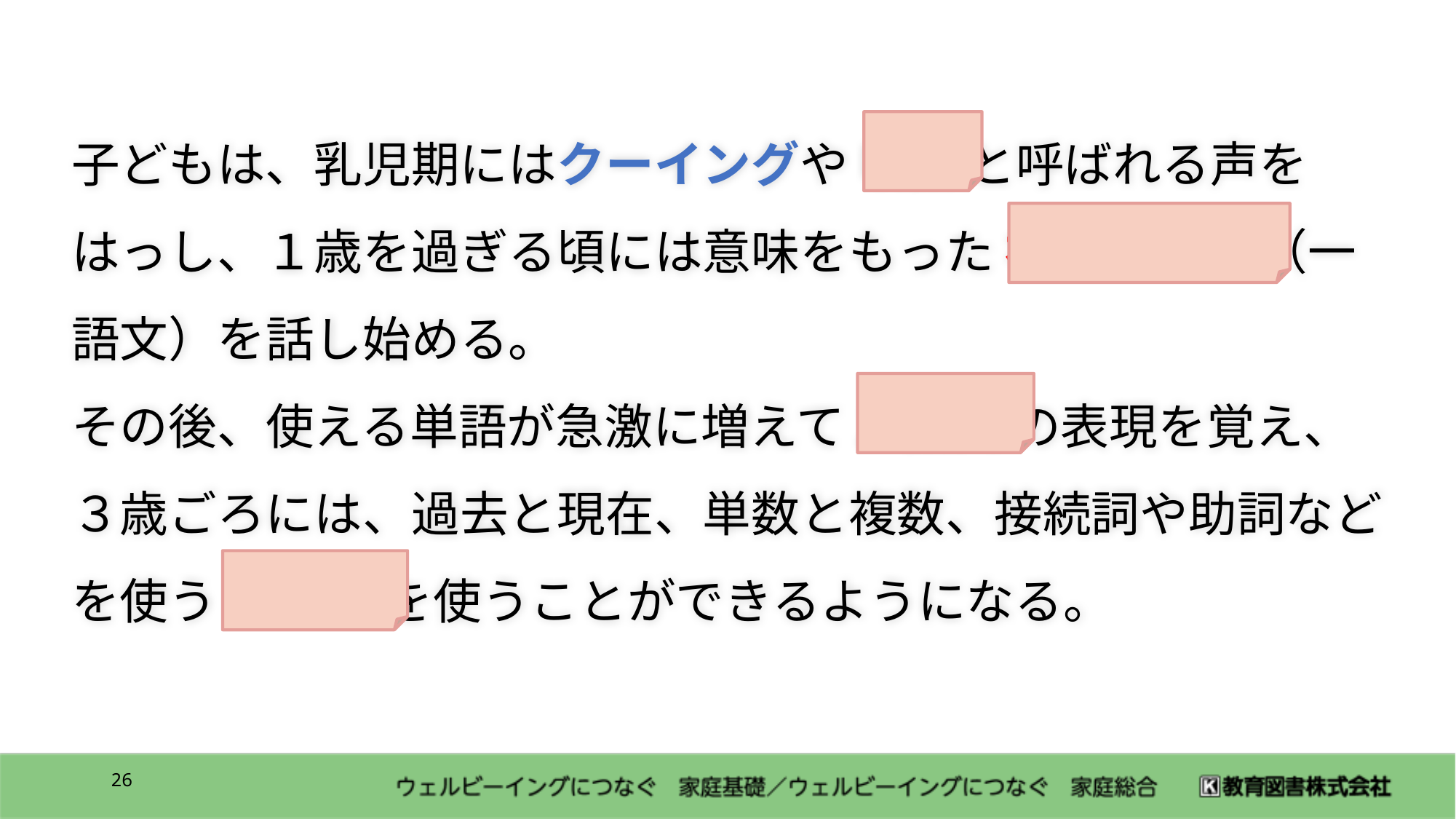

子どもは、乳児期にはクーイングや 喃語 と呼ばれる声をはっし、１歳を過ぎる頃には意味をもった 初語・始語 （一語文）を話し始める。
その後、使える単語が急激に増えて 二語文 の表現を覚え、３歳ごろには、過去と現在、単数と複数、接続詞や助詞などを使う 多語文 を使うことができるようになる。

26